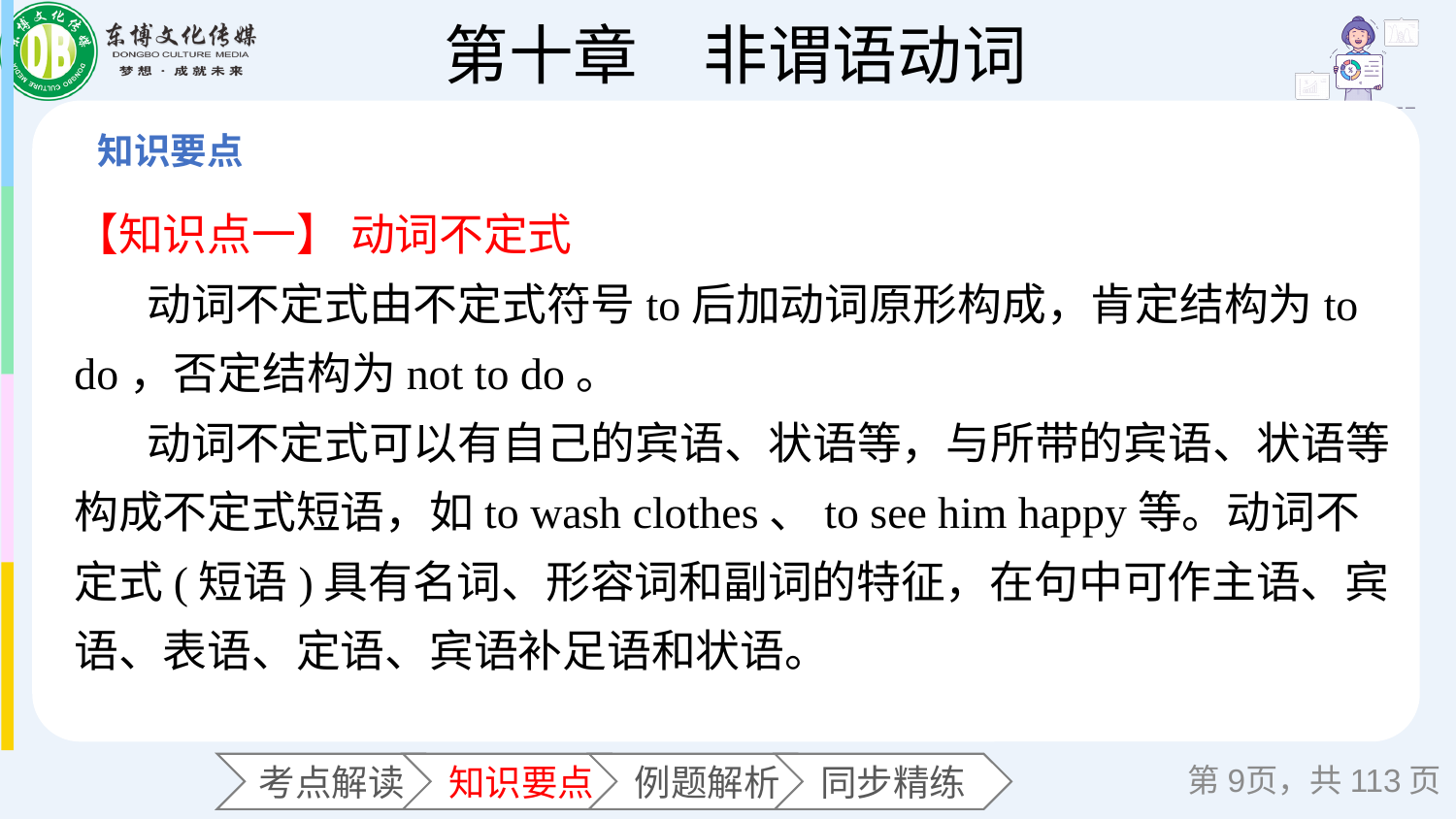

【知识点一】 动词不定式
动词不定式由不定式符号to后加动词原形构成，肯定结构为to do，否定结构为not to do。
动词不定式可以有自己的宾语、状语等，与所带的宾语、状语等构成不定式短语，如to wash clothes、to see him happy等。动词不定式(短语)具有名词、形容词和副词的特征，在句中可作主语、宾语、表语、定语、宾语补足语和状语。
第9页，共113页